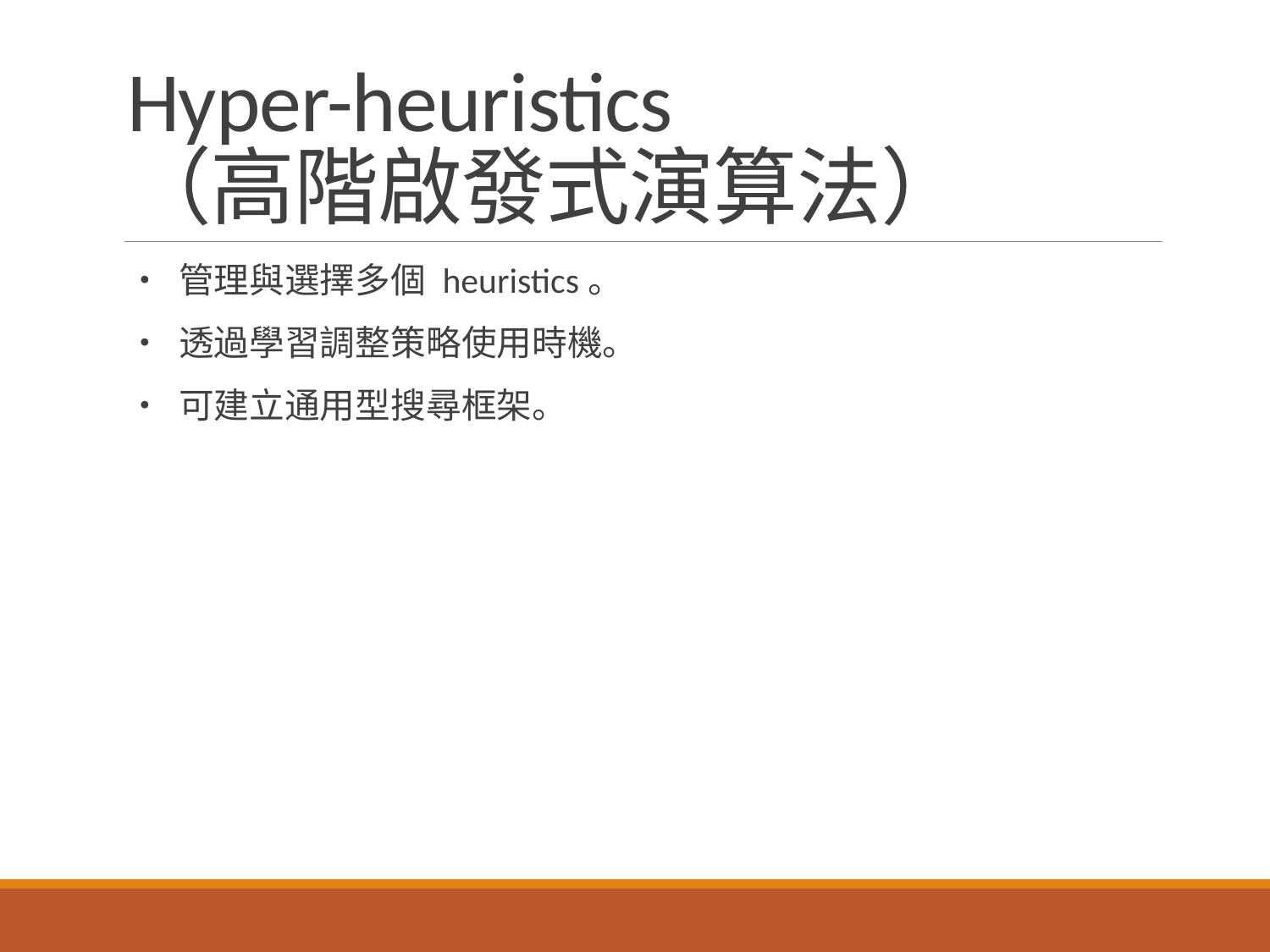

# Hyper-heuristics （高階啟發式演算法）
• 管理與選擇多個 heuristics。
• 透過學習調整策略使用時機。
• 可建立通用型搜尋框架。